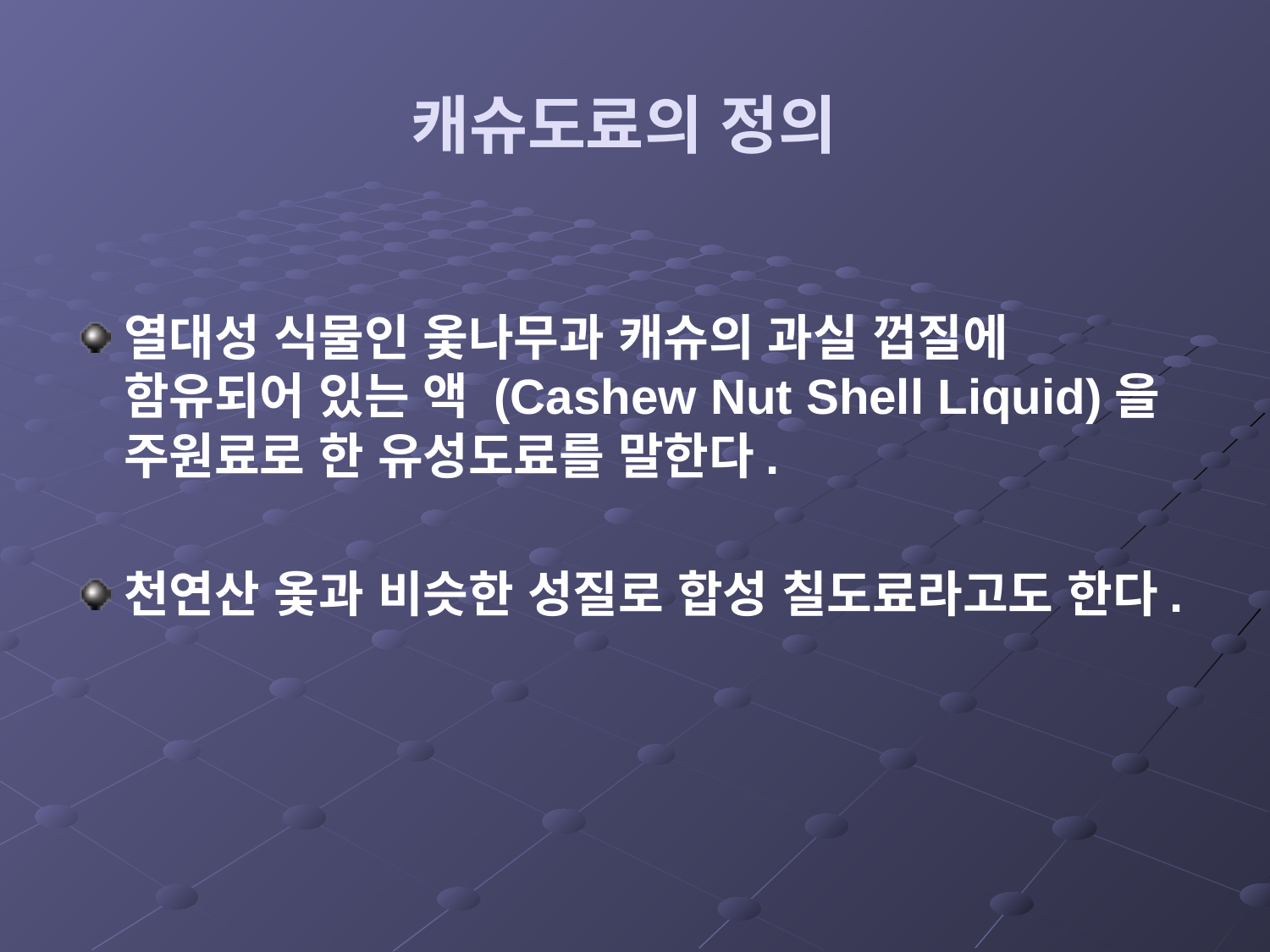

# 캐슈도료의 정의

열대성 식물인 옻나무과 캐슈의 과실 껍질에 함유되어 있는 액 (Cashew Nut Shell Liquid)을 주원료로 한 유성도료를 말한다.

천연산 옻과 비슷한 성질로 합성 칠도료라고도 한다.